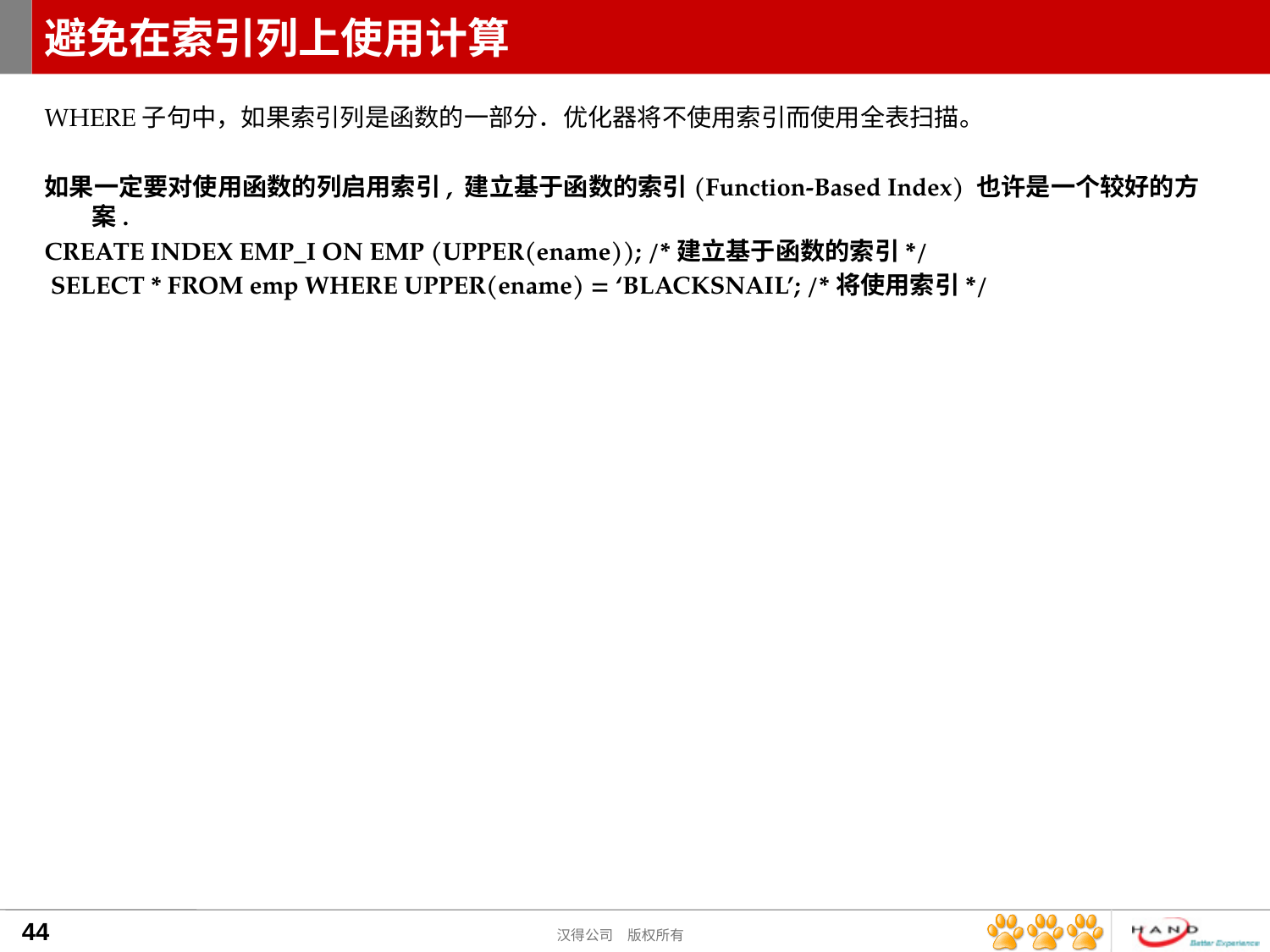

# 避免在索引列上使用计算
WHERE子句中，如果索引列是函数的一部分．优化器将不使用索引而使用全表扫描。

如果一定要对使用函数的列启用索引, 建立基于函数的索引(Function-Based Index) 也许是一个较好的方案.
CREATE INDEX EMP_I ON EMP (UPPER(ename)); /*建立基于函数的索引*/
 SELECT * FROM emp WHERE UPPER(ename) = ‘BLACKSNAIL’; /*将使用索引*/

44